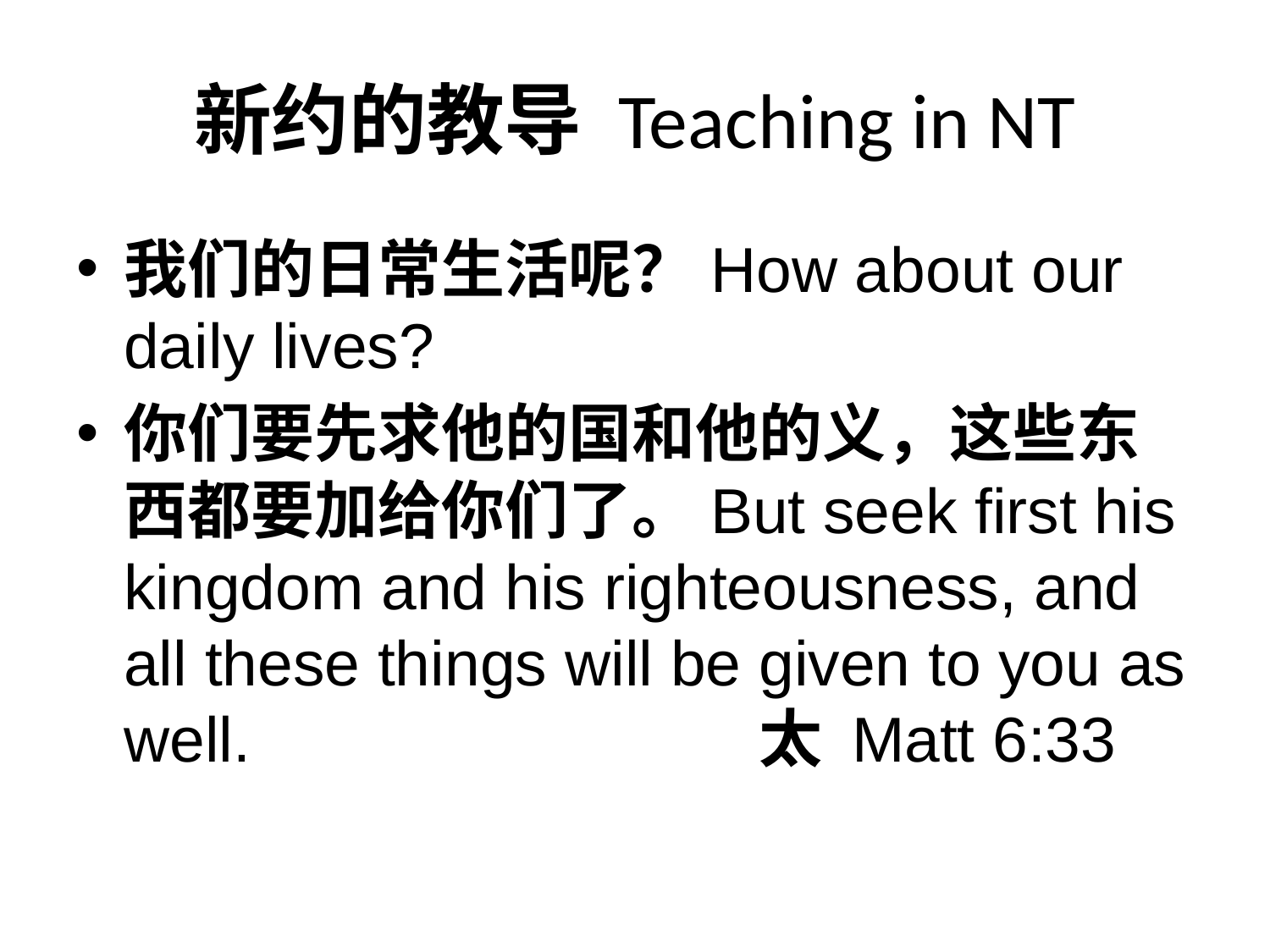

# 新约的教导 Teaching in NT
我们的日常生活呢？How about our daily lives?
你们要先求他的国和他的义，这些东西都要加给你们了。But seek first his kingdom and his righteousness, and all these things will be given to you as well. 				太 Matt 6:33